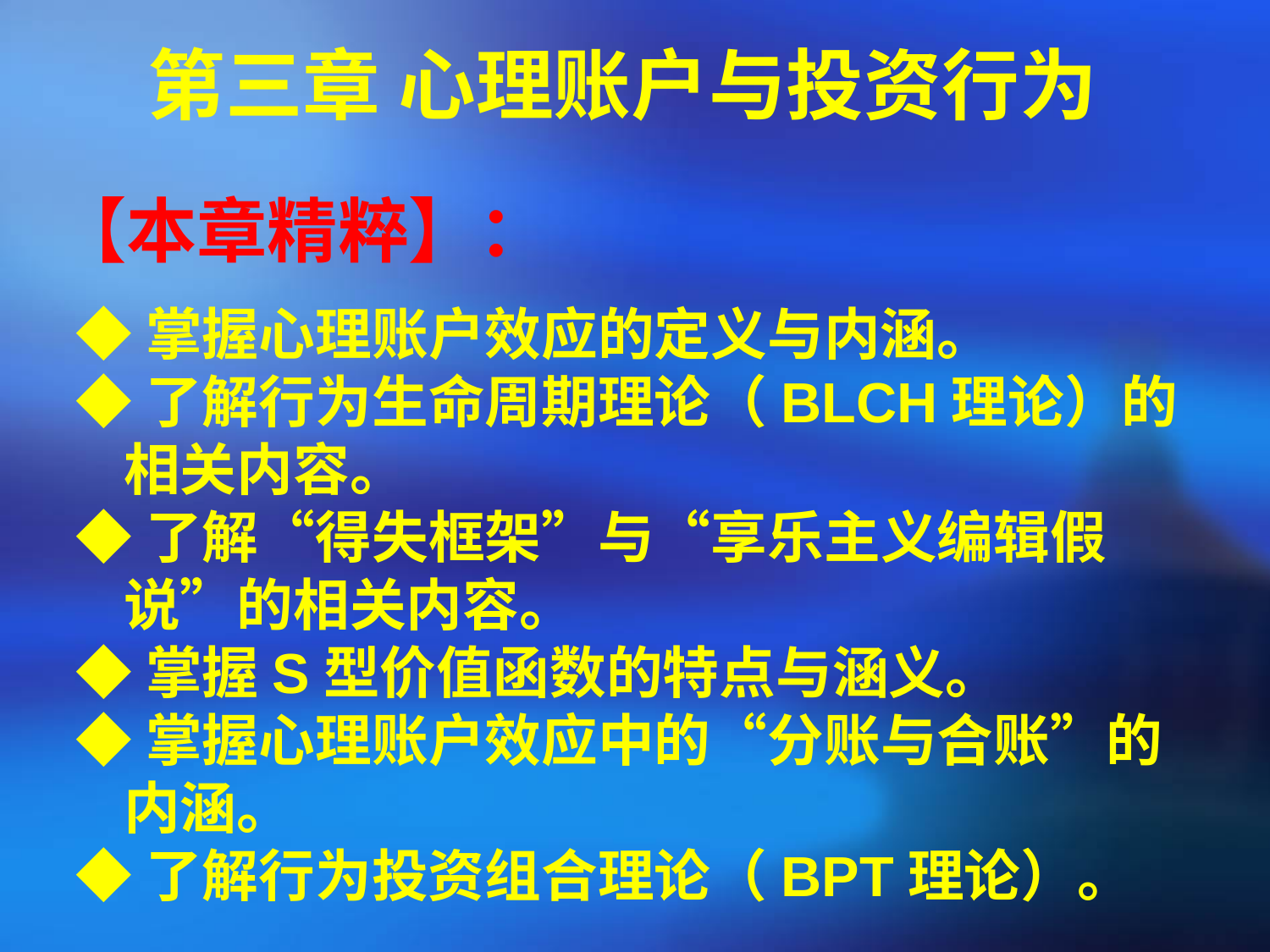

第三章 心理账户与投资行为
【本章精粹】：
◆掌握心理账户效应的定义与内涵。
◆了解行为生命周期理论（BLCH理论）的相关内容。
◆了解“得失框架”与“享乐主义编辑假说”的相关内容。
◆掌握S型价值函数的特点与涵义。
◆掌握心理账户效应中的“分账与合账”的内涵。
◆了解行为投资组合理论（BPT理论）。